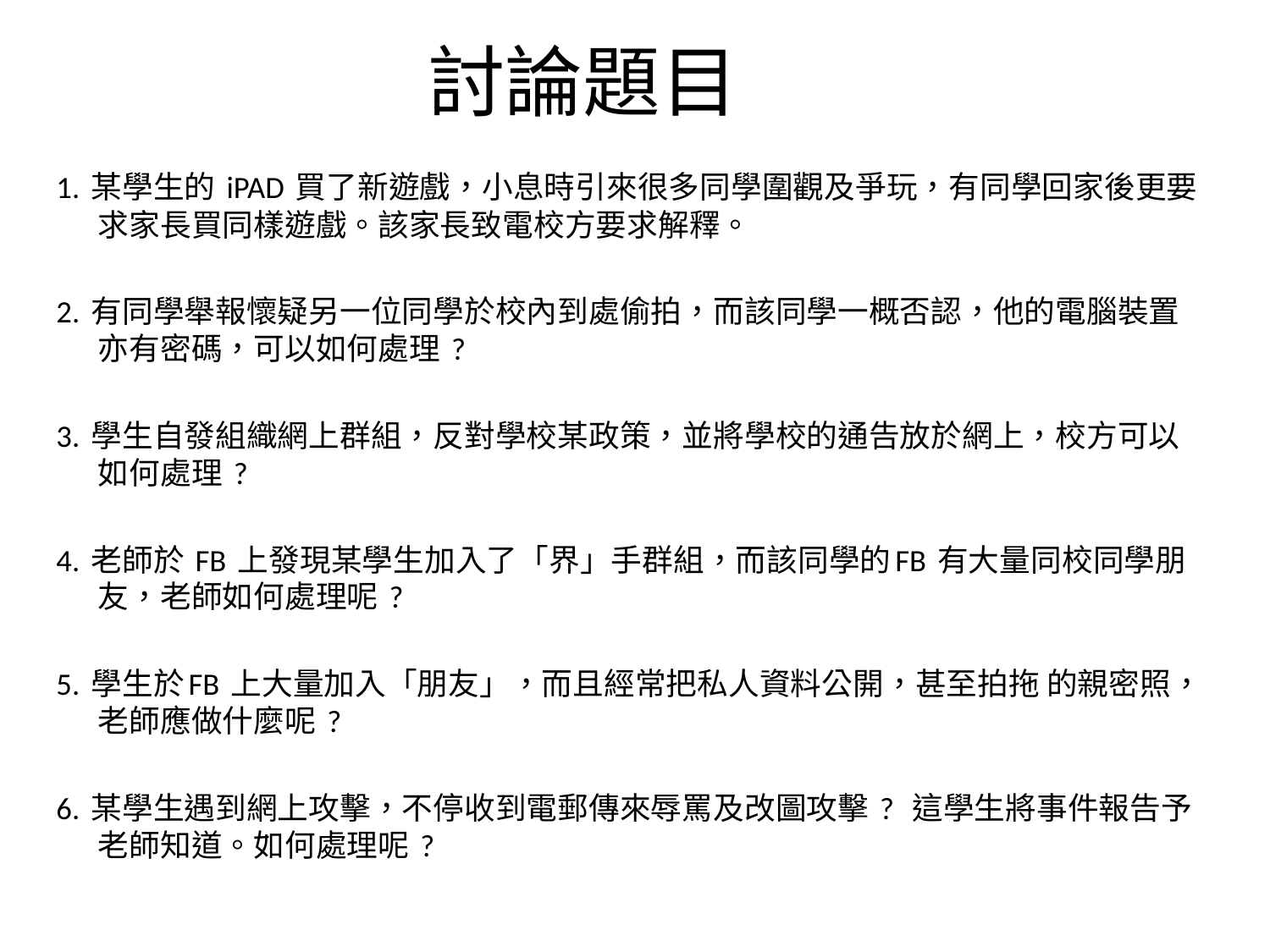

# 討論題目討論
1. 某學生的 iPAD 買了新遊戲，小息時引來很多同學圍觀及爭玩，有同學回家後更要求家長買同樣遊戲。該家長致電校方要求解釋。

2. 有同學舉報懷疑另一位同學於校內到處偷拍，而該同學一概否認，他的電腦裝置亦有密碼，可以如何處理 ?

3. 學生自發組織網上群組，反對學校某政策，並將學校的通告放於網上，校方可以如何處理 ?

4. 老師於 FB 上發現某學生加入了「界」手群組，而該同學的FB 有大量同校同學朋友，老師如何處理呢 ?

5. 學生於FB 上大量加入「朋友」，而且經常把私人資料公開，甚至拍拖 的親密照，老師應做什麼呢 ?

6. 某學生遇到網上攻擊，不停收到電郵傳來辱罵及改圖攻擊 ?  這學生將事件報告予老師知道。如何處理呢 ?